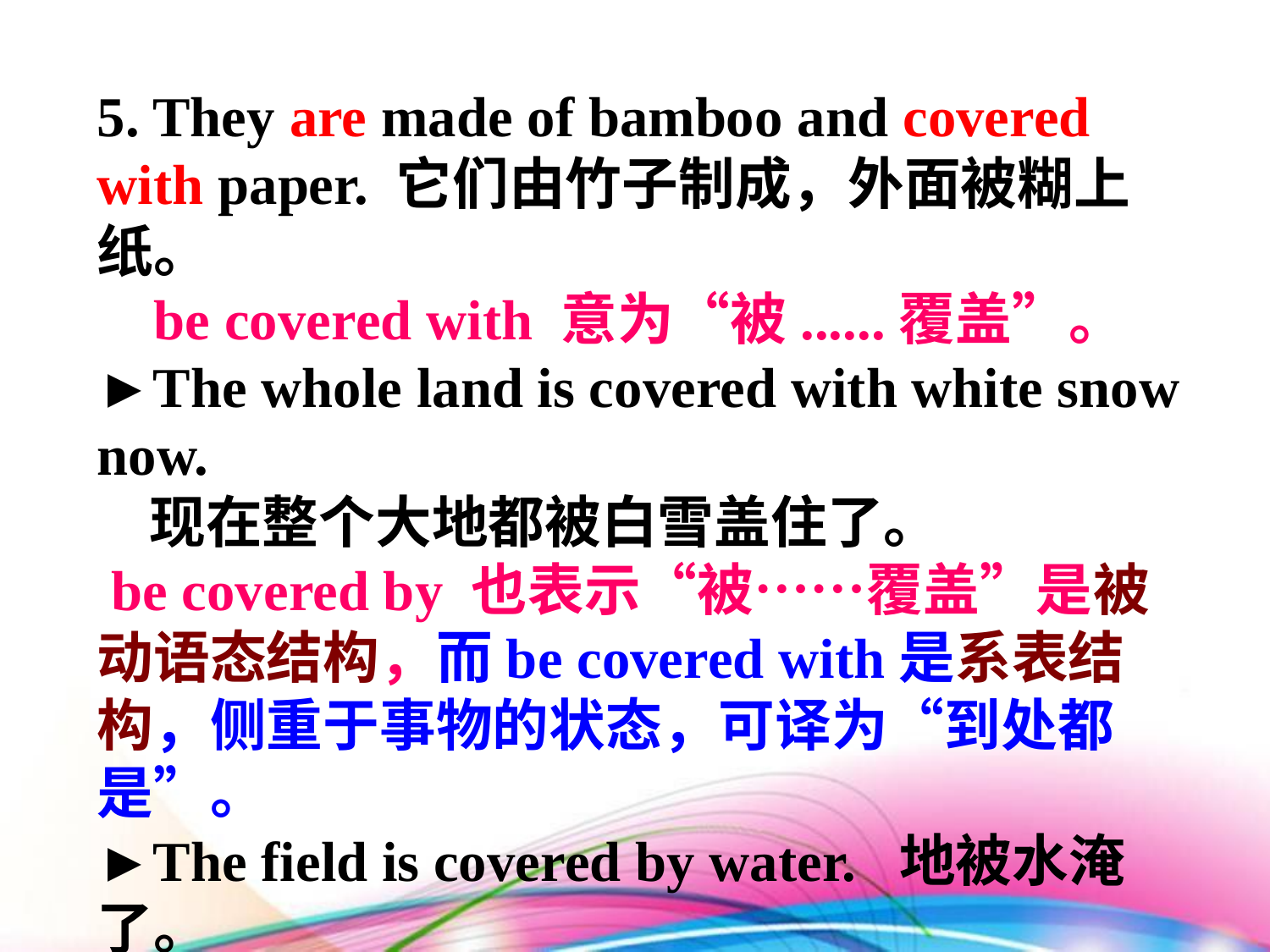

5. They are made of bamboo and covered with paper. 它们由竹子制成，外面被糊上纸。
    be covered with 意为“被......覆盖”。
►The whole land is covered with white snow now.
   现在整个大地都被白雪盖住了。
 be covered by 也表示“被……覆盖”是被动语态结构，而be covered with是系表结构，侧重于事物的状态，可译为“到处都是”。
►The field is covered by water.  地被水淹了。
►The field is covered with water.
   地里到处都是水。